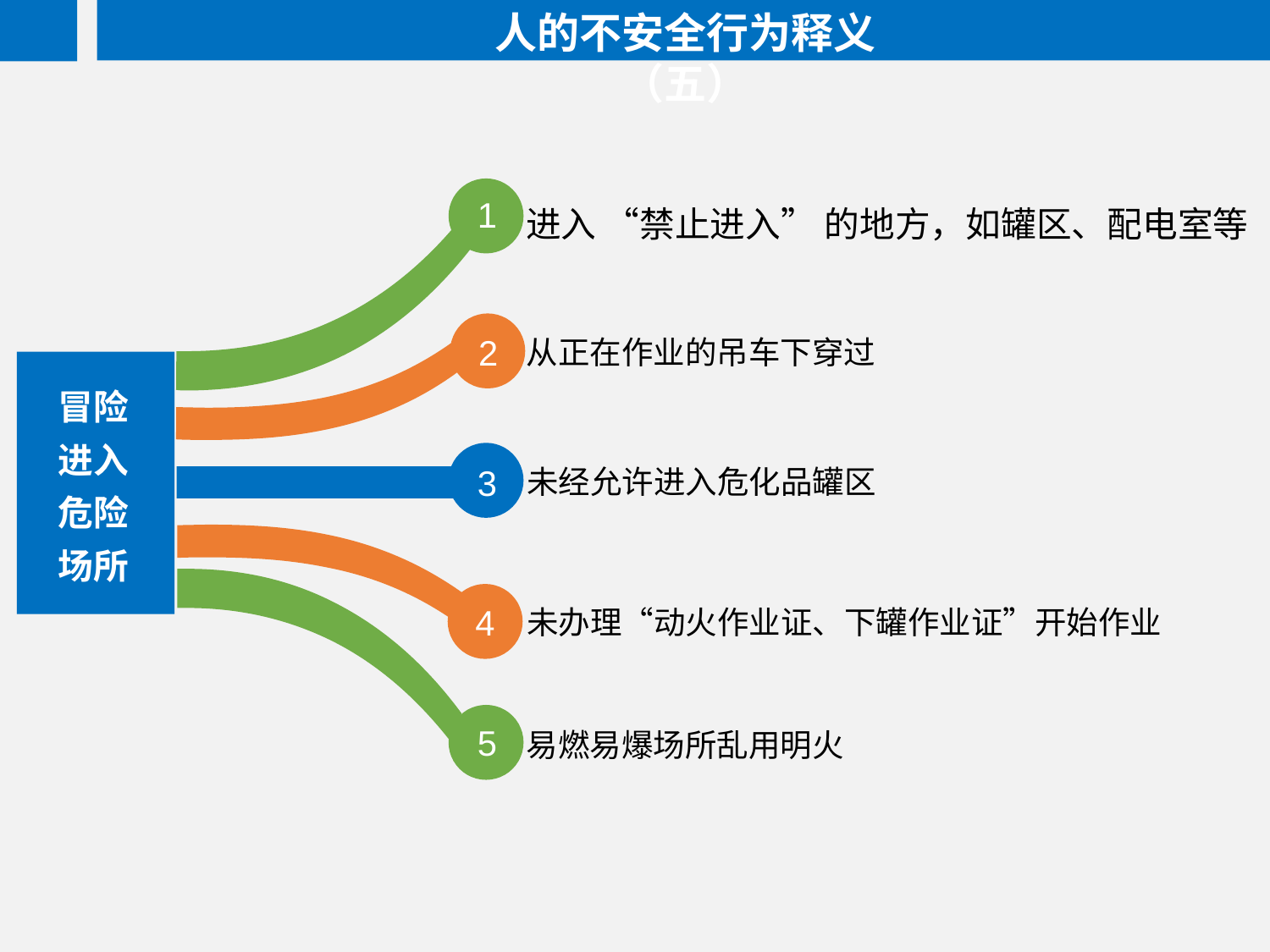

人的不安全行为释义（五）

进入 “禁止进入” 的地方，如罐区、配电室等
1

2
从正在作业的吊车下穿过

冒险进入危险场所

3
未经允许进入危化品罐区

4
未办理“动火作业证、下罐作业证”开始作业

5
易燃易爆场所乱用明火